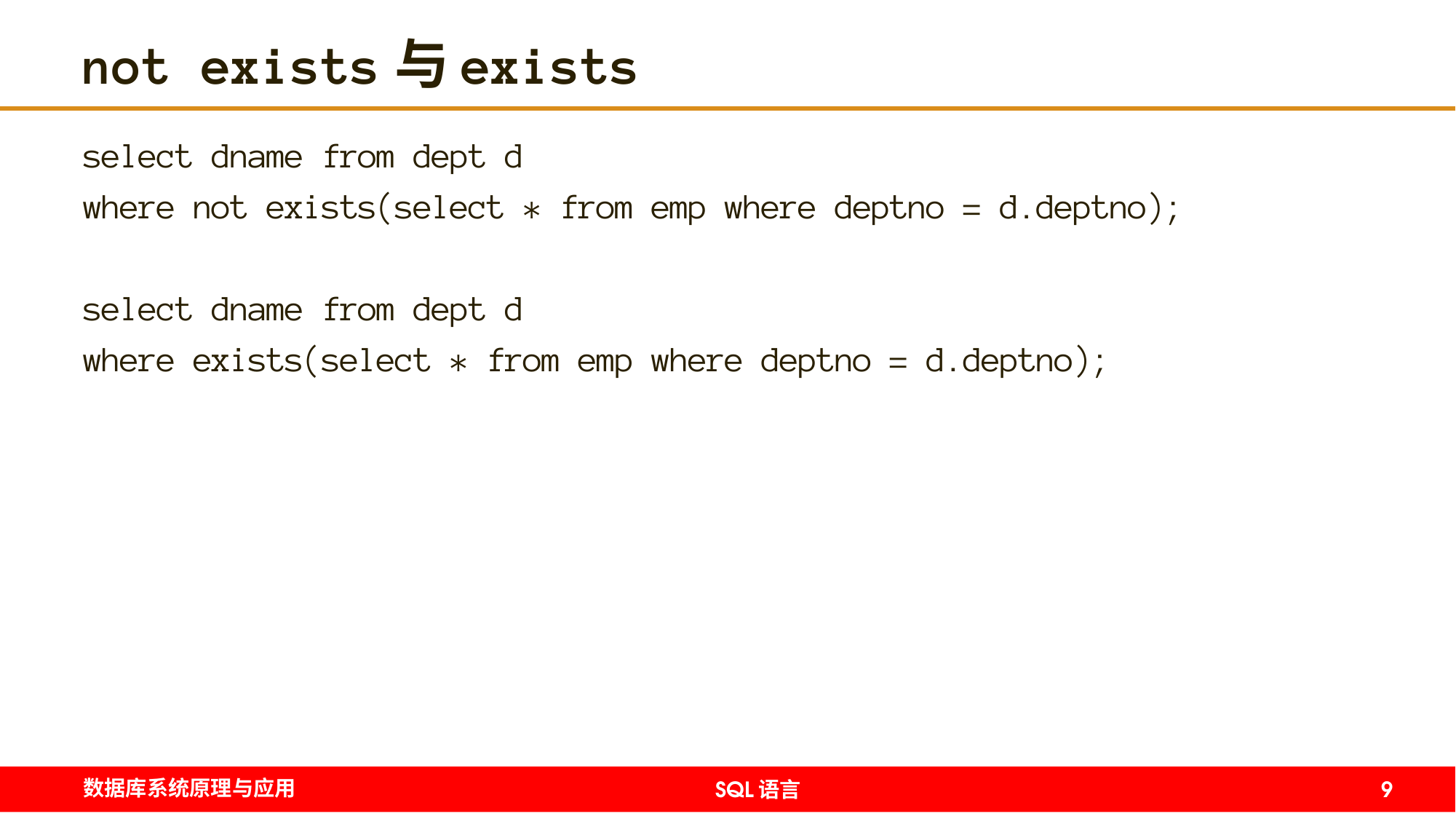

# not exists与exists
select dname from dept d
where not exists(select * from emp where deptno = d.deptno);

select dname from dept d
where exists(select * from emp where deptno = d.deptno);